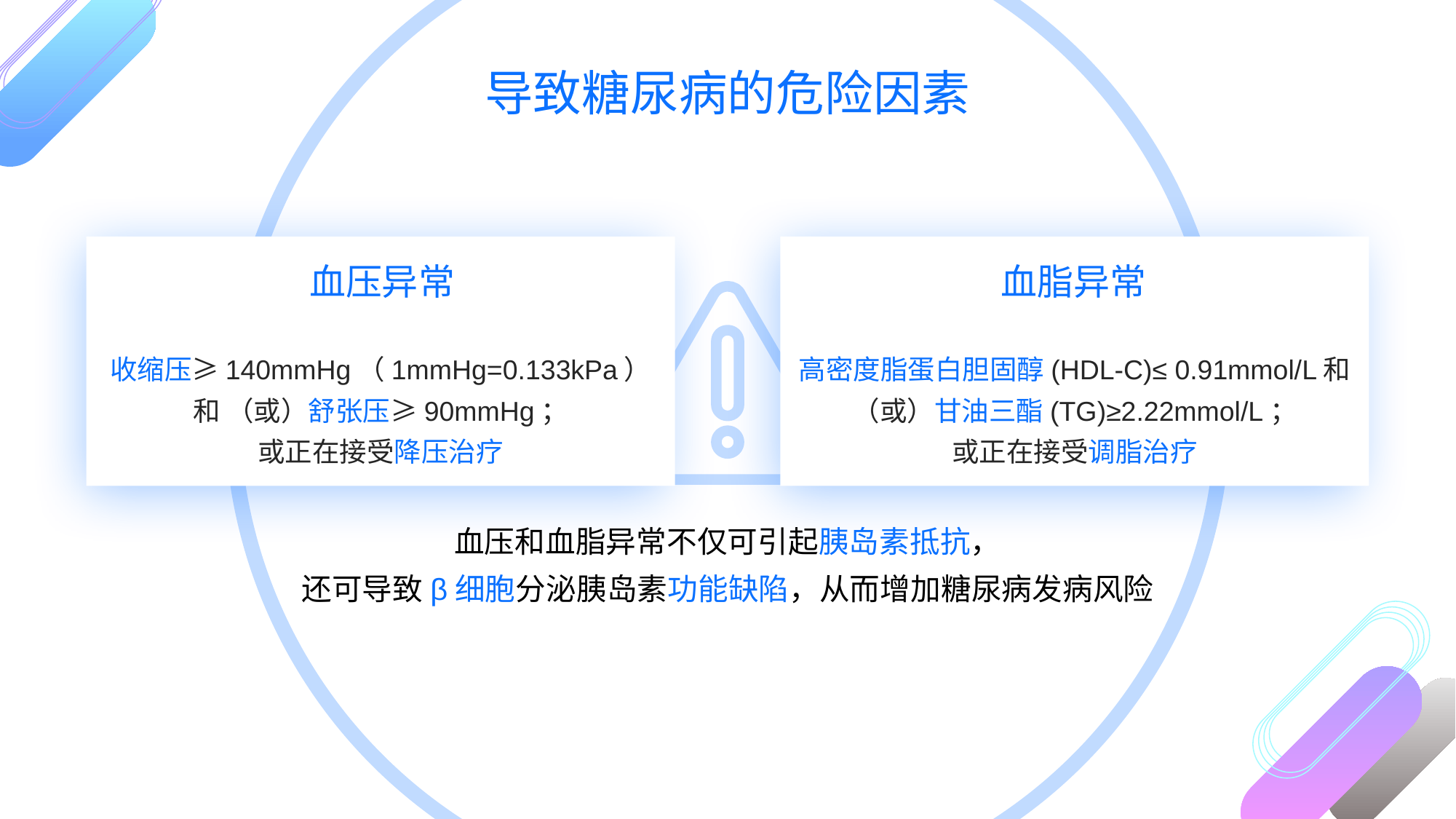

1
导致糖尿病的危险因素

血压异常
收缩压≥140mmHg（1mmHg=0.133kPa）和 （或）舒张压≥90mmHg；
或正在接受降压治疗

血脂异常
高密度脂蛋白胆固醇(HDL-C)≤ 0.91mmol/L和（或）甘油三酯(TG)≥2.22mmol/L；
或正在接受调脂治疗

血压和血脂异常不仅可引起胰岛素抵抗，
还可导致β细胞分泌胰岛素功能缺陷，从而增加糖尿病发病风险